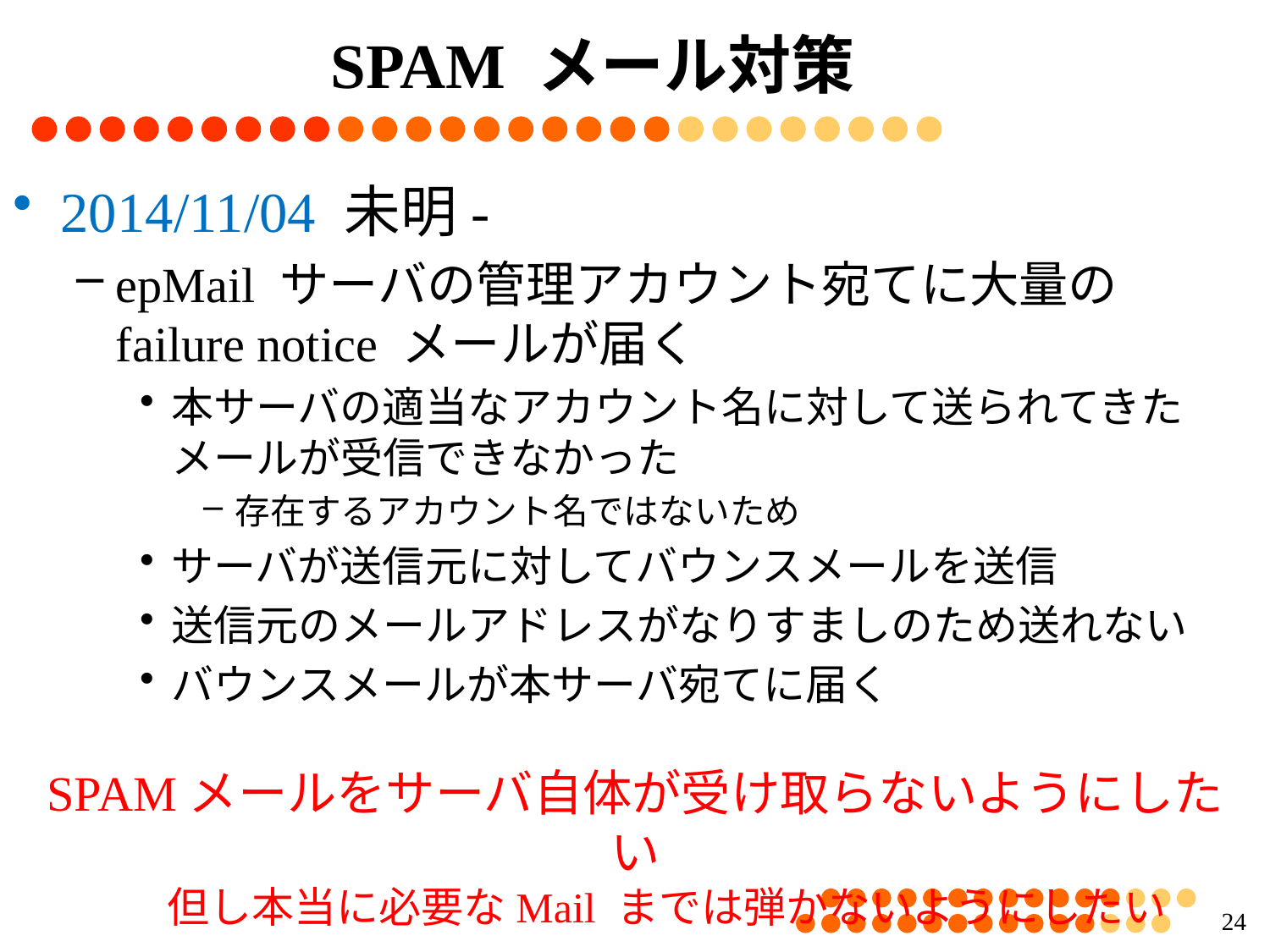

# SPAM メール対策
2014/11/04 未明-
epMail サーバの管理アカウント宛てに大量のfailure notice メールが届く
本サーバの適当なアカウント名に対して送られてきたメールが受信できなかった
存在するアカウント名ではないため
サーバが送信元に対してバウンスメールを送信
送信元のメールアドレスがなりすましのため送れない
バウンスメールが本サーバ宛てに届く
SPAMメールをサーバ自体が受け取らないようにしたい
但し本当に必要なMail までは弾かないようにしたい
24